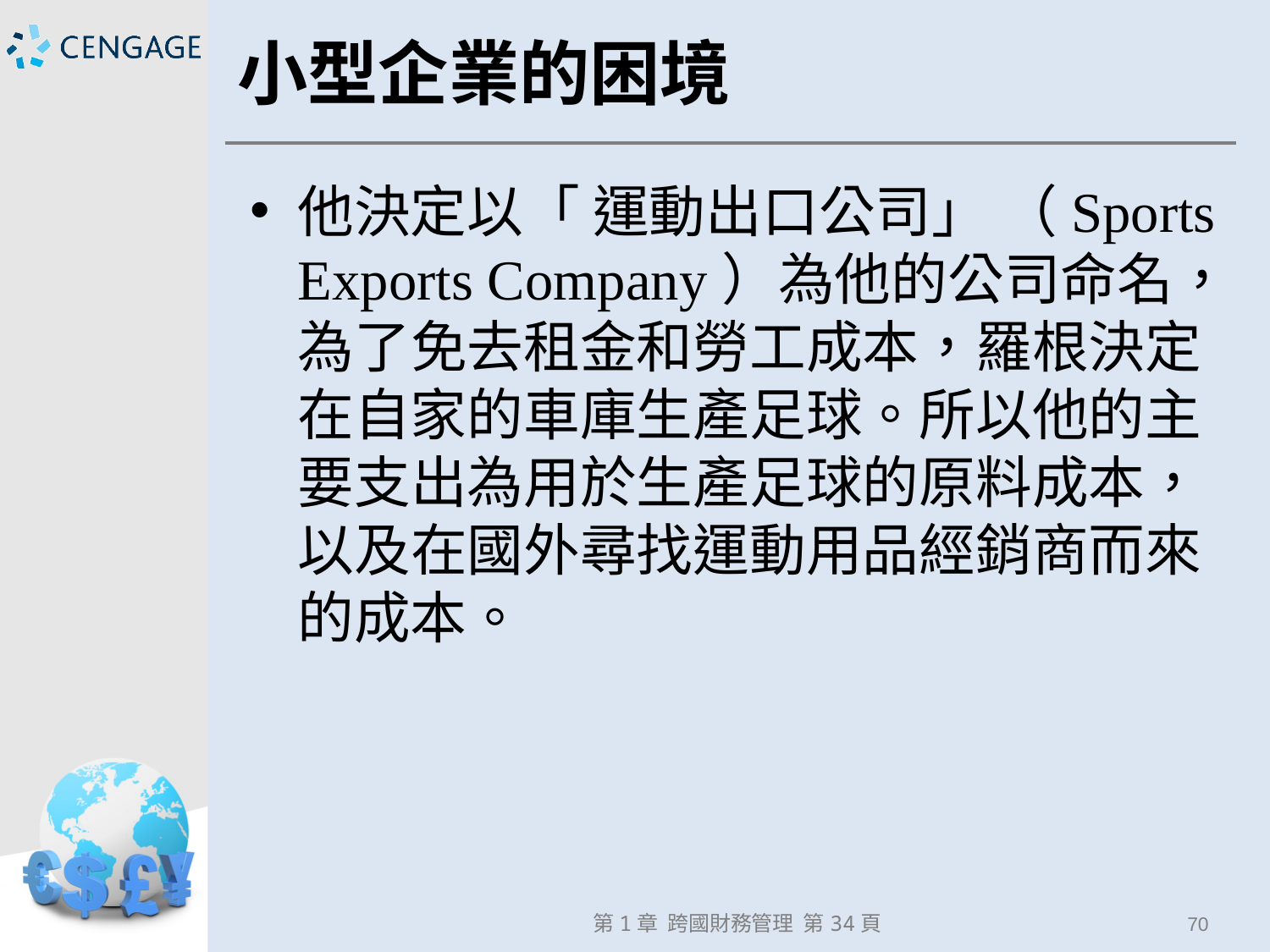

# 小型企業的困境
他決定以「 運動出口公司」 （Sports Exports Company）為他的公司命名，為了免去租金和勞工成本，羅根決定在自家的車庫生產足球。所以他的主要支出為用於生產足球的原料成本，以及在國外尋找運動用品經銷商而來的成本。
第1章  跨國財務管理  第34頁
70